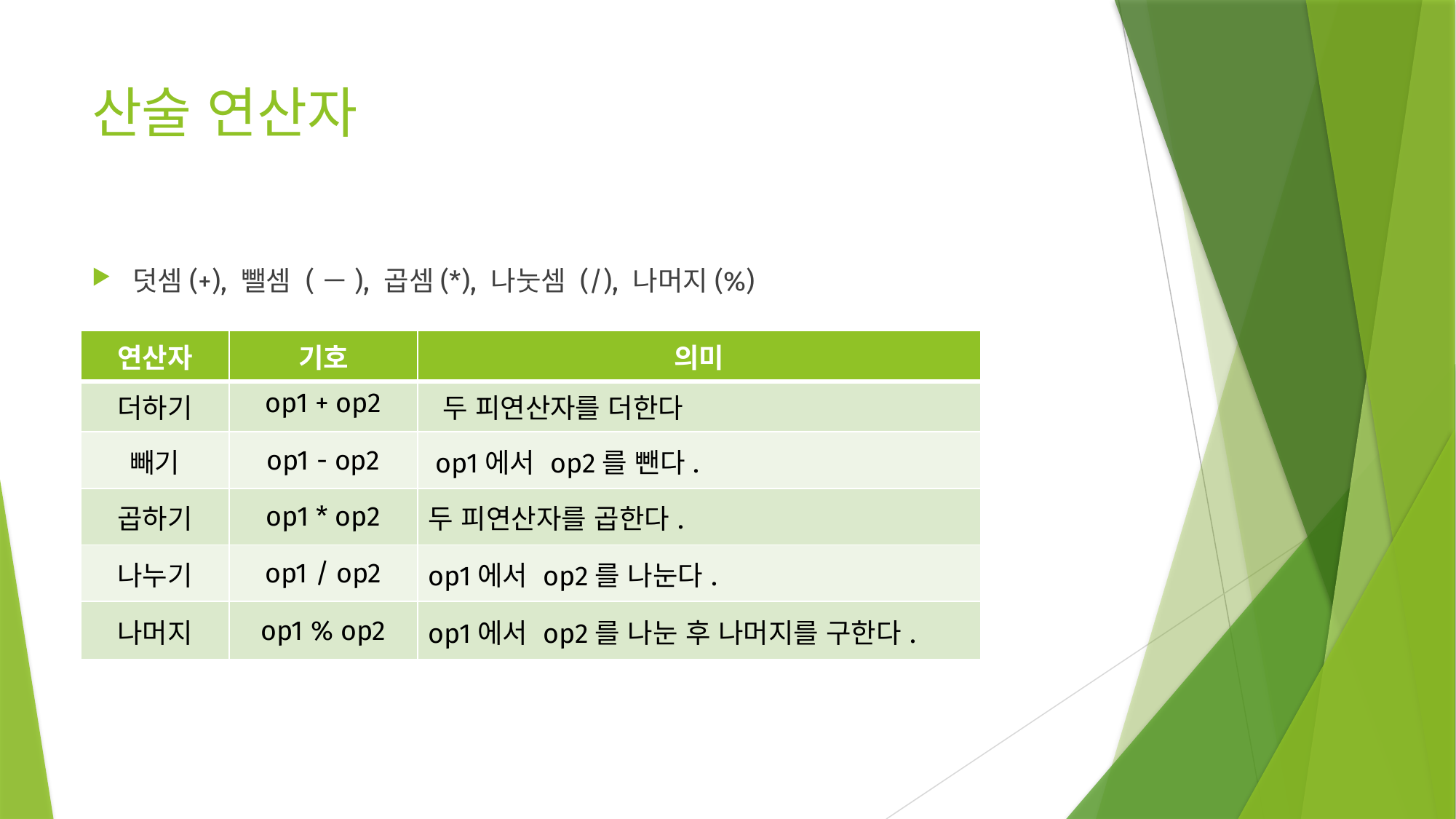

# 산술 연산자
덧셈(+), 뺄셈 (－), 곱셈(*), 나눗셈 (/), 나머지(%)
| 연산자 | 기호 | 의미 |
| --- | --- | --- |
| 더하기 | op1 + op2 | 두 피연산자를 더한다 |
| 빼기 | op1 - op2 | op1에서 op2를 뺀다. |
| 곱하기 | op1 \* op2 | 두 피연산자를 곱한다. |
| 나누기 | op1 / op2 | op1에서 op2를 나눈다. |
| 나머지 | op1 % op2 | op1에서 op2를 나눈 후 나머지를 구한다. |